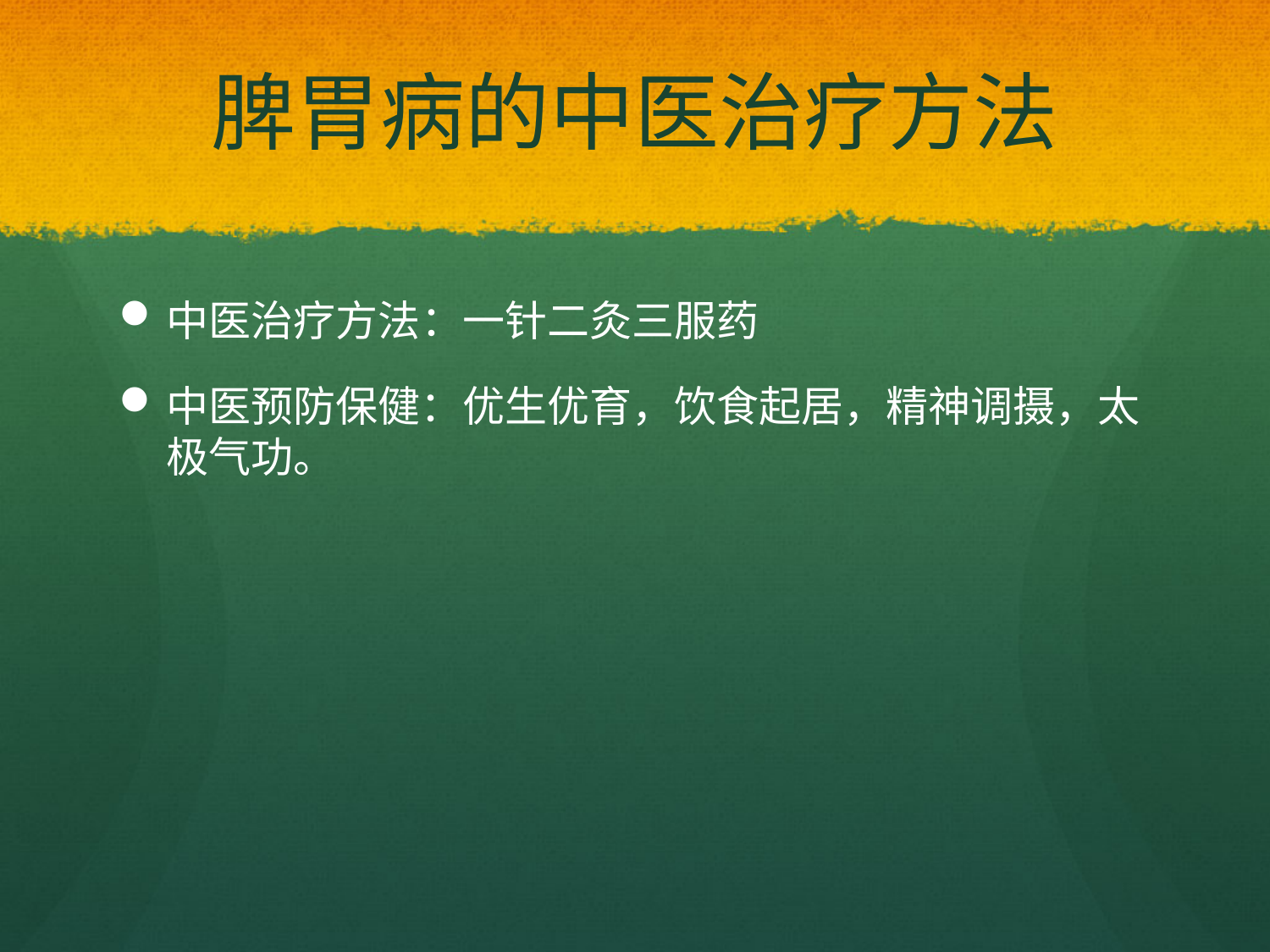

# 脾胃病的中医治疗方法
中医治疗方法：一针二灸三服药
中医预防保健：优生优育，饮食起居，精神调摄，太极气功。